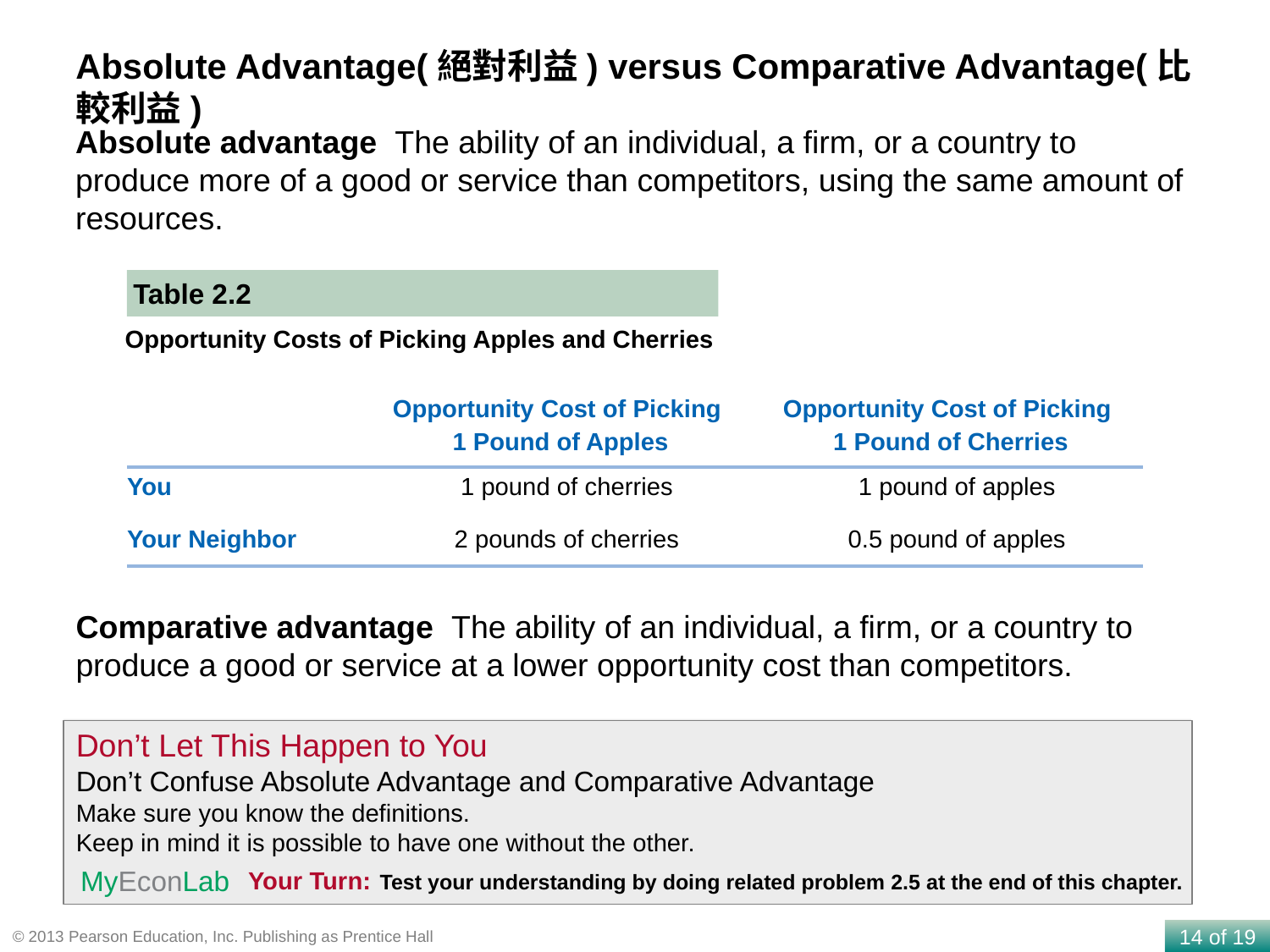

Absolute Advantage(絕對利益) versus Comparative Advantage(比較利益)
Absolute advantage  The ability of an individual, a firm, or a country to produce more of a good or service than competitors, using the same amount of resources.
Table 2.2
Opportunity Costs of Picking Apples and Cherries
|  | Opportunity Cost of Picking 1 Pound of Apples | Opportunity Cost of Picking 1 Pound of Cherries |
| --- | --- | --- |
| You | 1 pound of cherries | 1 pound of apples |
| Your Neighbor | 2 pounds of cherries | 0.5 pound of apples |
Comparative advantage  The ability of an individual, a firm, or a country to produce a good or service at a lower opportunity cost than competitors.
Don’t Let This Happen to You
Don’t Confuse Absolute Advantage and Comparative Advantage
Make sure you know the definitions.
Keep in mind it is possible to have one without the other.

Your Turn: Test your understanding by doing related problem 2.5 at the end of this chapter.
MyEconLab